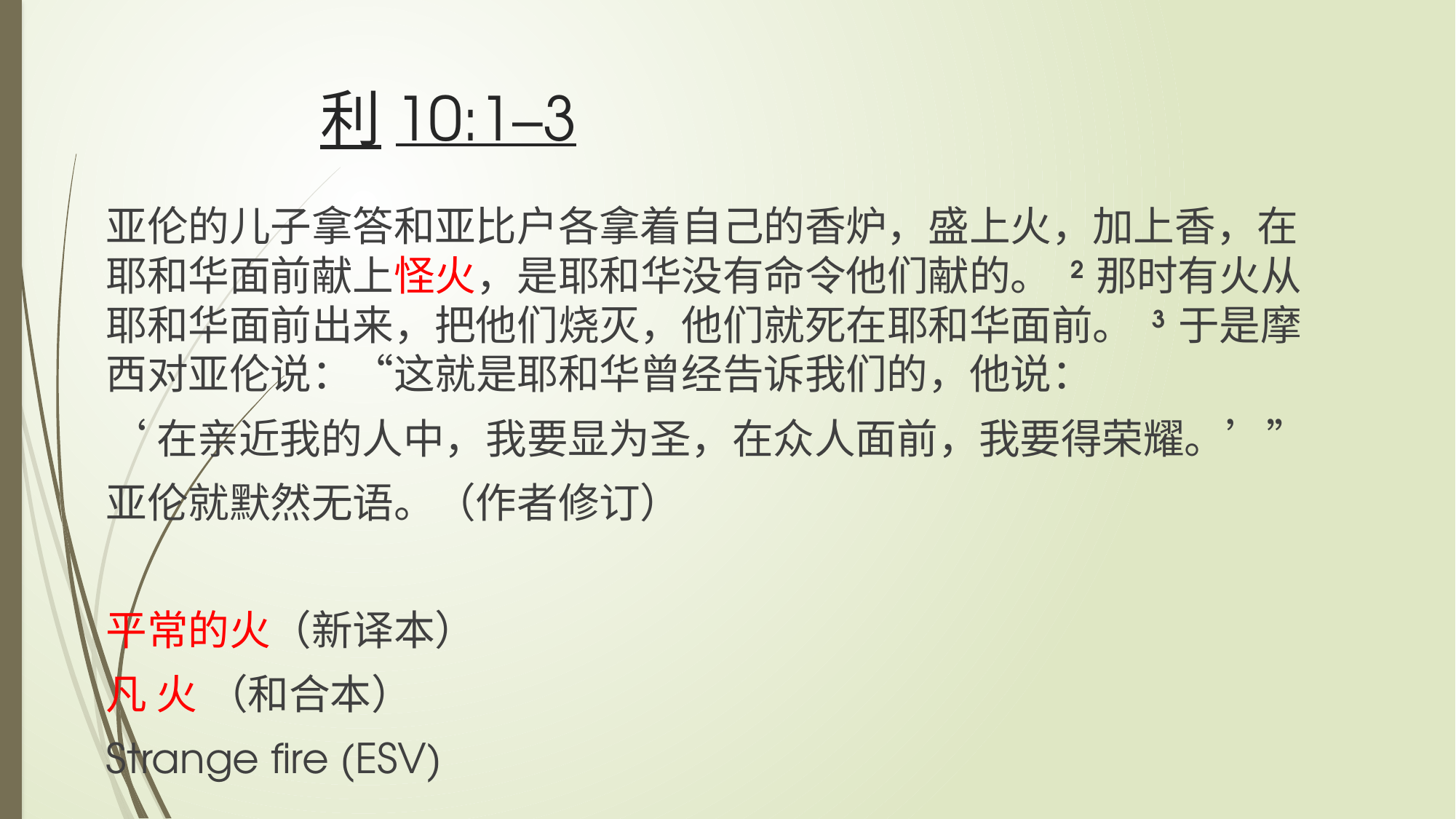

# 利10:1–3
亚伦的儿子拿答和亚比户各拿着自己的香炉，盛上火，加上香，在耶和华面前献上怪火，是耶和华没有命令他们献的。 2 那时有火从耶和华面前出来，把他们烧灭，他们就死在耶和华面前。 3 于是摩西对亚伦说：“这就是耶和华曾经告诉我们的，他说：
‘在亲近我的人中，我要显为圣，在众人面前，我要得荣耀。’”
亚伦就默然无语。（作者修订）

平常的火（新译本）
凡 火 （和合本）
Strange fire (ESV)